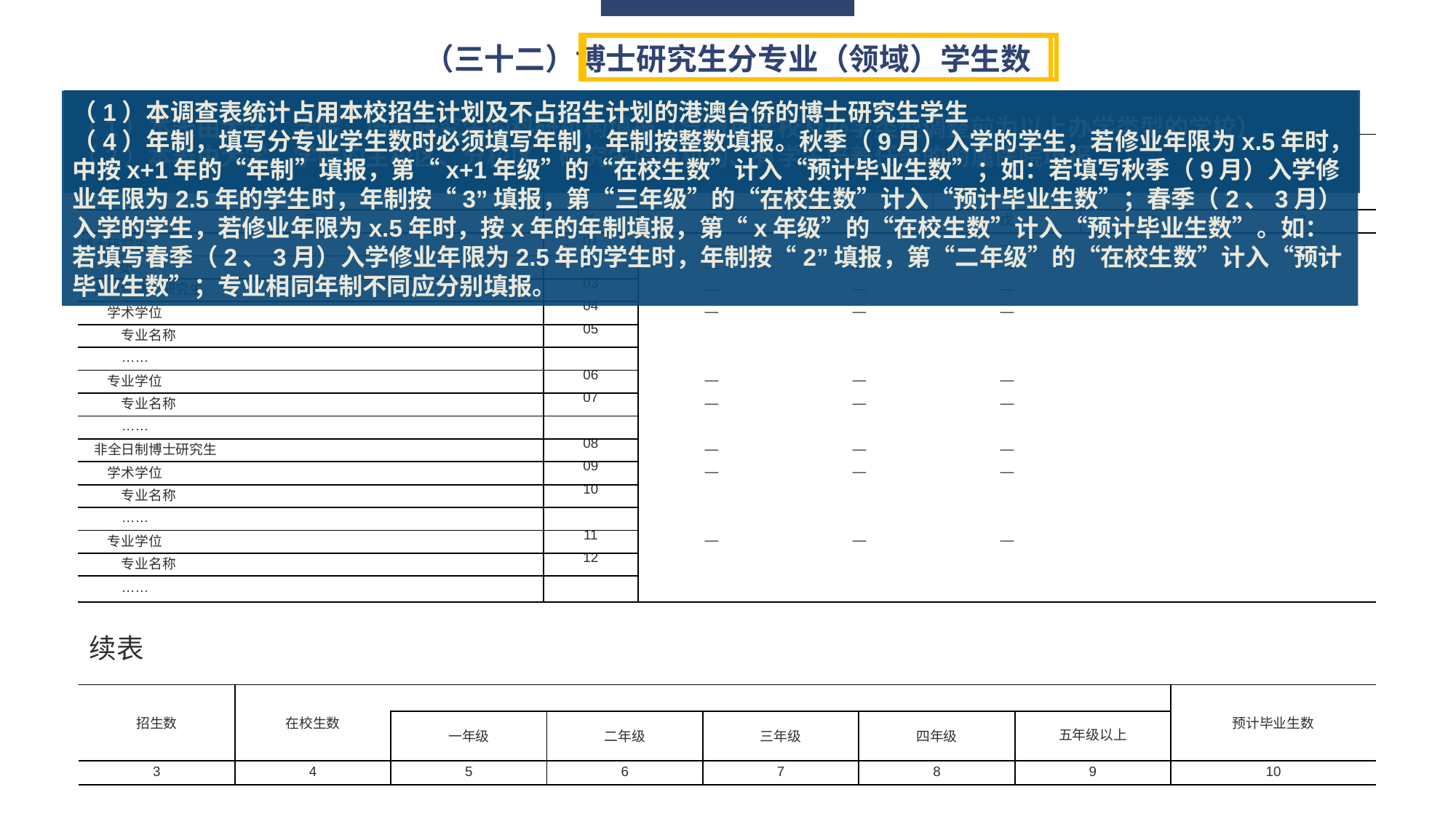

（三十二）博士研究生分专业（领域）学生数

（1）本表由大学、学院、培养研究生的科研机构填报（含撤销学校及办学类型调整前为以上办学类型的学校）。
（2）本表由大学、学院的主校区、分校区、研究生培养机构、有学生培养任务的附属医院填报。

（1）本调查表统计占用本校招生计划及不占招生计划的港澳台侨的博士研究生学生
（4）年制，填写分专业学生数时必须填写年制，年制按整数填报。秋季（9月）入学的学生，若修业年限为x.5年时，中按x+1年的“年制”填报，第“x+1年级”的“在校生数”计入“预计毕业生数”；如：若填写秋季（9月）入学修业年限为2.5年的学生时，年制按“3”填报，第“三年级”的“在校生数”计入“预计毕业生数”；春季（2、3月）入学的学生，若修业年限为x.5年时，按x年的年制填报，第“x年级”的“在校生数”计入“预计毕业生数”。如：若填写春季（2、3月）入学修业年限为2.5年的学生时，年制按“2”填报，第“二年级”的“在校生数”计入“预计毕业生数”；专业相同年制不同应分别填报。

| 专业名称 | 代码 | 自主专业名称 | 专业代码 | 年制 | 毕业生数 | 授予学位数 |
| --- | --- | --- | --- | --- | --- | --- |
| 甲 | 乙 | 丙 | 丁 | 戊 | 1 | 2 |
| 博士研究生 | 01 | — | — | — |  |  |
| #女 | 02 | — | — | — |  |  |
| 全日制博士研究生 | 03 | — | — | — |  |  |
| 学术学位 | 04 | — | — | — |  |  |
| 专业名称 | 05 |  |  |  |  |  |
| …… |  |  |  |  |  |  |
| 专业学位 | 06 | — | — | — |  |  |
| 专业名称 | 07 | — | — | — |  |  |
| …… |  |  |  |  |  |  |
| 非全日制博士研究生 | 08 | — | — | — |  |  |
| 学术学位 | 09 | — | — | — |  |  |
| 专业名称 | 10 |  |  |  |  |  |
| …… |  |  |  |  |  |  |
| 专业学位 | 11 | — | — | — |  |  |
| 专业名称 | 12 |  |  |  |  |  |
| …… |  |  |  |  |  |  |
续表
| 招生数 | 在校生数 |  |  |  |  |  | 预计毕业生数 |
| --- | --- | --- | --- | --- | --- | --- | --- |
|  |  | 一年级 | 二年级 | 三年级 | 四年级 | 五年级以上 |  |
| 3 | 4 | 5 | 6 | 7 | 8 | 9 | 10 |